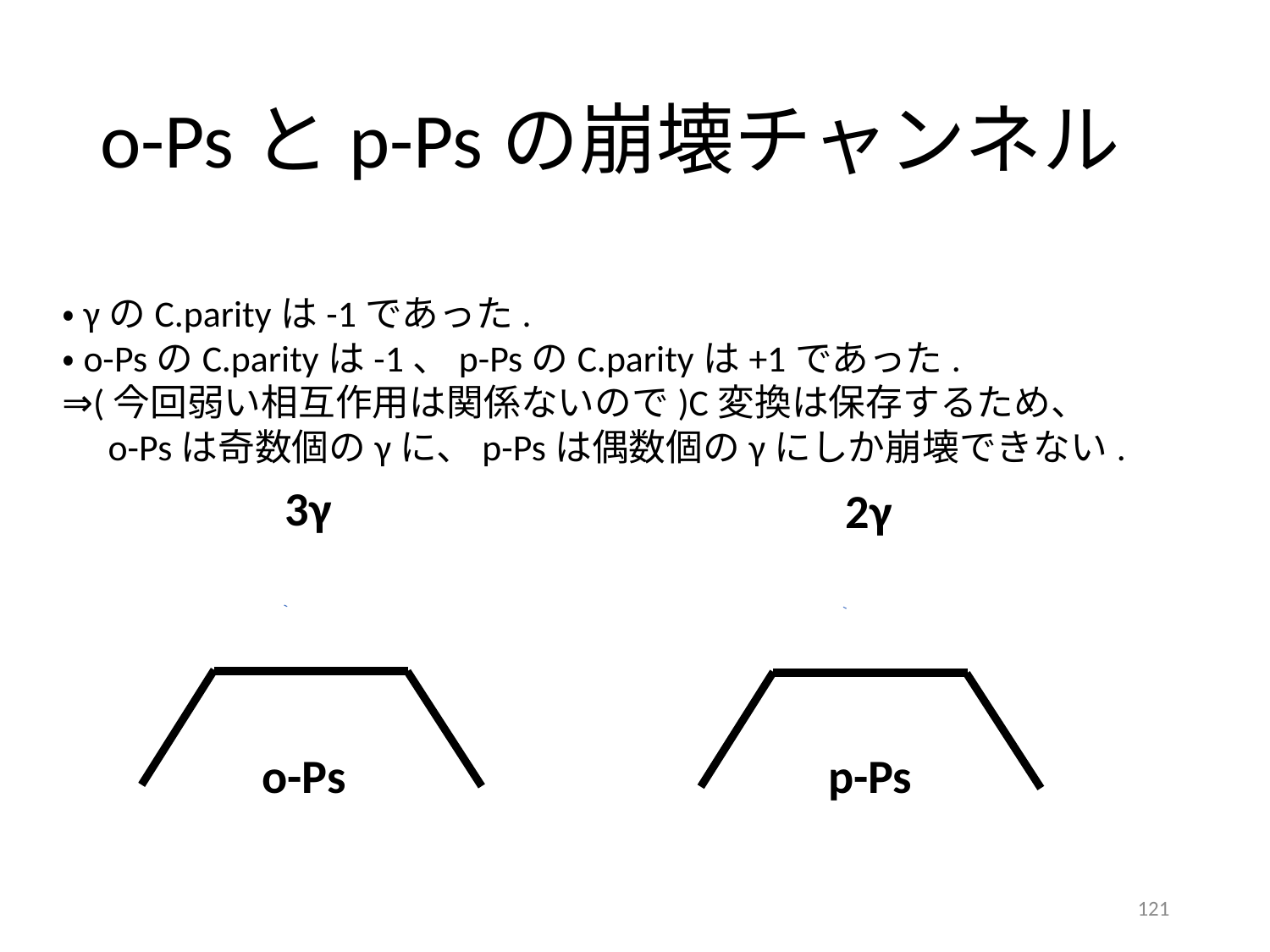

# o-Psとp-Psの崩壊チャンネル
・γのC.parityは-1であった.
・o-PsのC.parityは-1、p-PsのC.parityは+1であった.
⇒(今回弱い相互作用は関係ないので)C変換は保存するため、
　o-Psは奇数個のγに、p-Psは偶数個のγにしか崩壊できない.
3γ
2γ
p-Ps
o-Ps
121